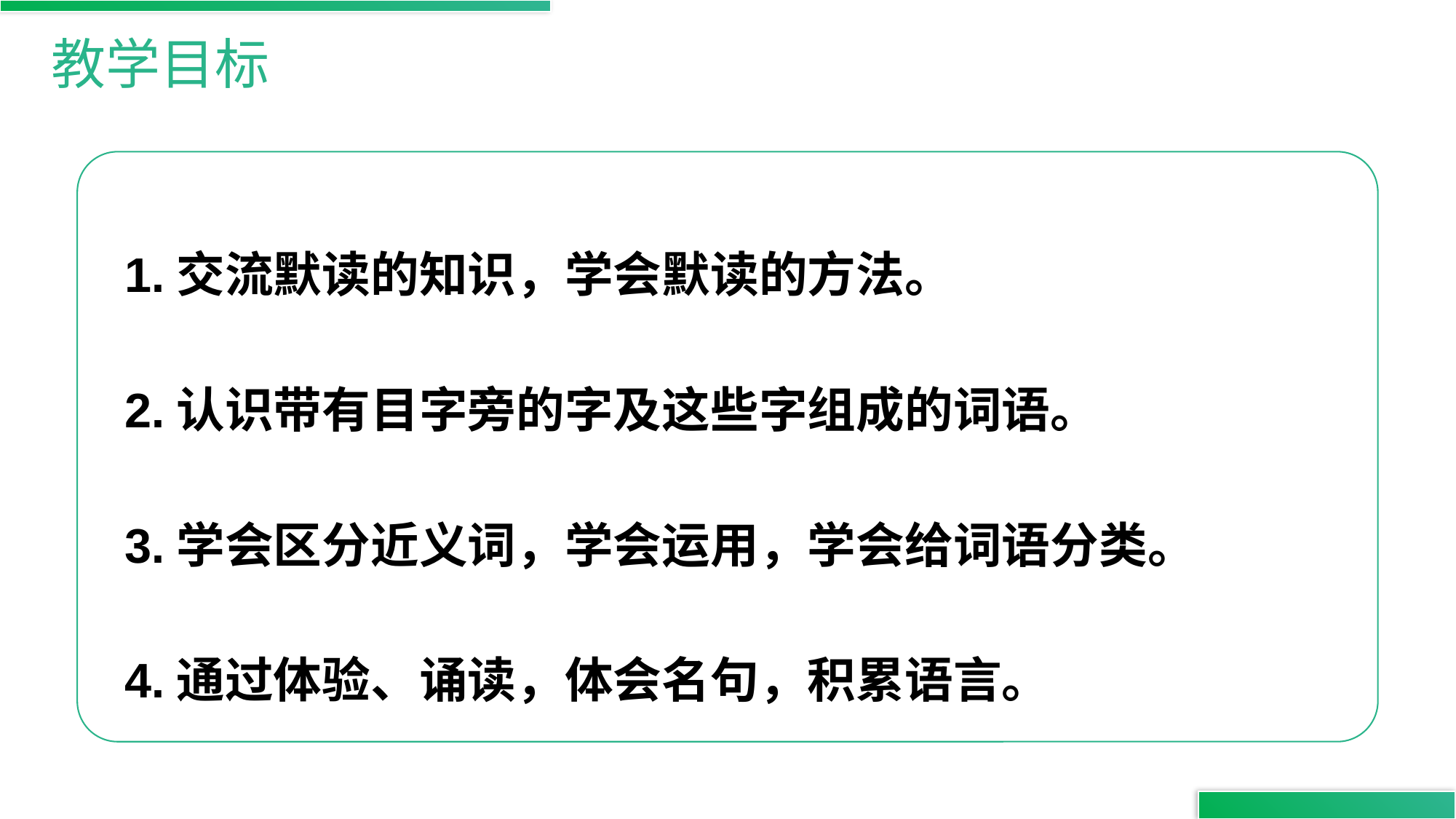

教学目标
1.交流默读的知识，学会默读的方法。
2.认识带有目字旁的字及这些字组成的词语。
3.学会区分近义词，学会运用，学会给词语分类。
4.通过体验、诵读，体会名句，积累语言。